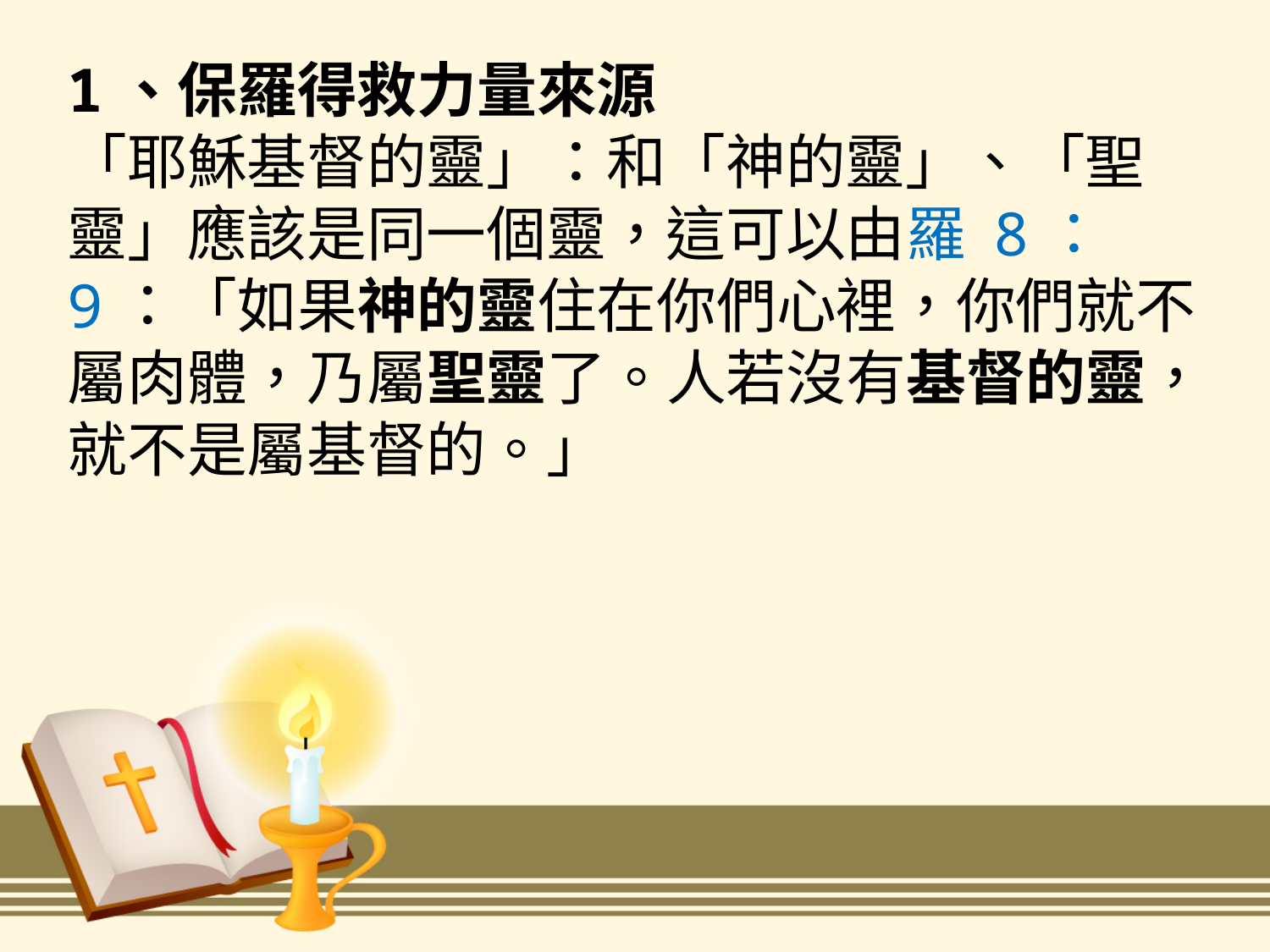

1、保羅得救力量來源
「耶穌基督的靈」：和「神的靈」、「聖靈」應該是同一個靈，這可以由羅 8：9：「如果神的靈住在你們心裡，你們就不屬肉體，乃屬聖靈了。人若沒有基督的靈，就不是屬基督的。」